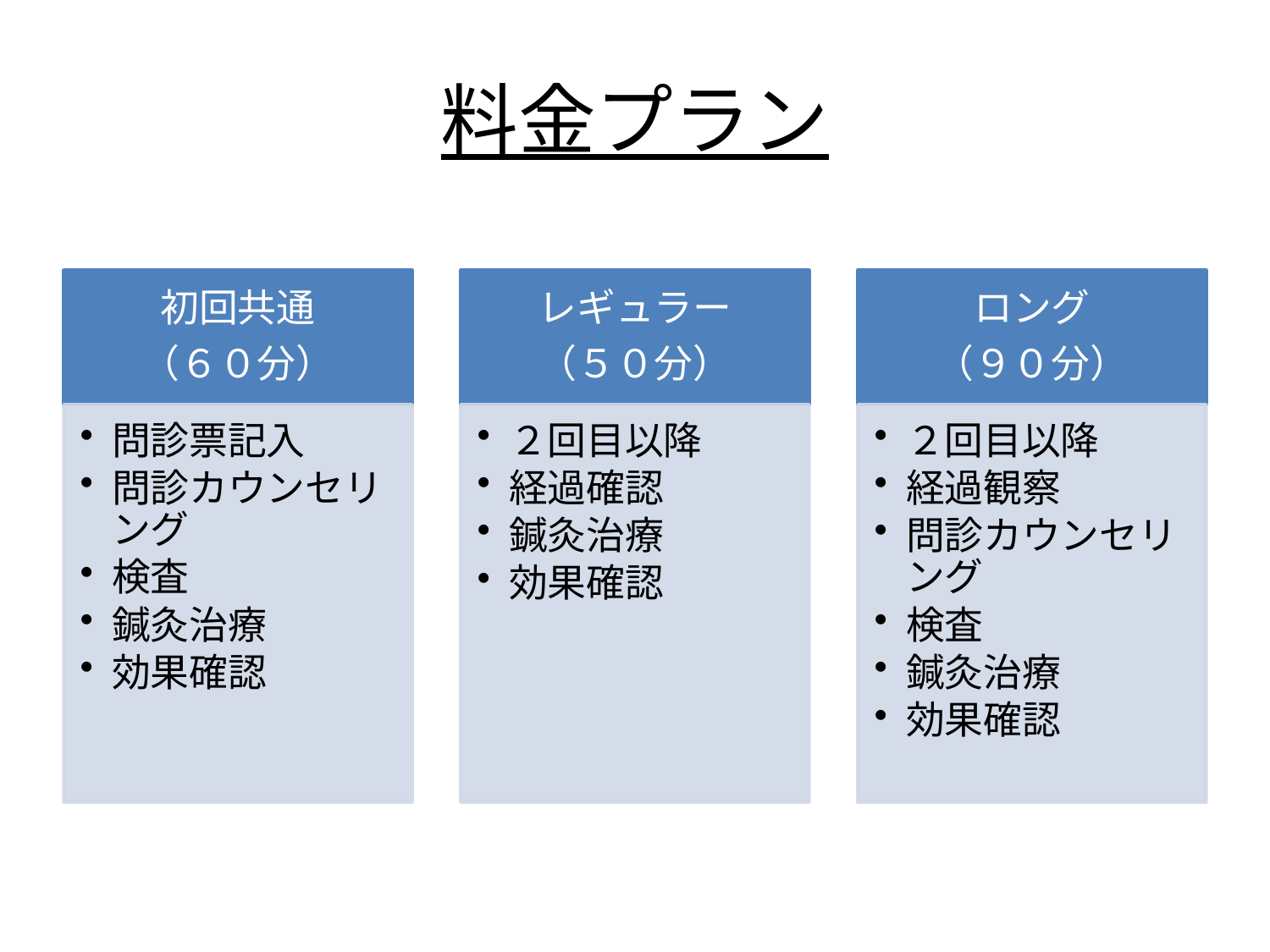

# 料金プラン
初回共通
（６０分）
問診票記入
問診カウンセリング
検査
鍼灸治療
効果確認
レギュラー
（５０分）
２回目以降
経過確認
鍼灸治療
効果確認
ロング
（９０分）
２回目以降
経過観察
問診カウンセリング
検査
鍼灸治療
効果確認